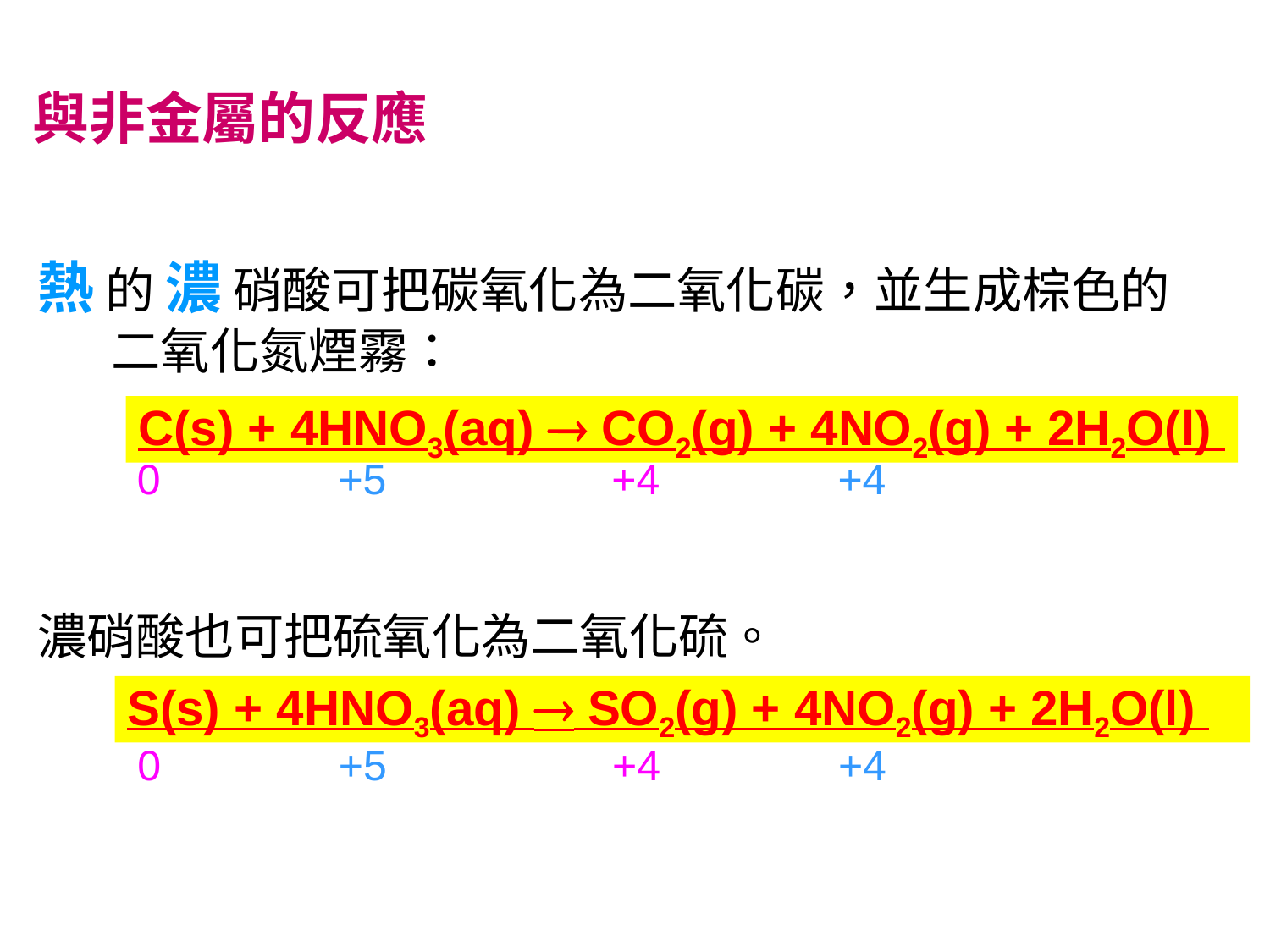

與非金屬的反應
熱 的 濃 硝酸可把碳氧化為二氧化碳，並生成棕色的二氧化氮煙霧：
C(s) + 4HNO3(aq) → CO2(g) + 4NO2(g) + 2H2O(l)
0               +5                   +4               +4
濃硝酸也可把硫氧化為二氧化硫。
S(s) + 4HNO3(aq) → SO2(g) + 4NO2(g) + 2H2O(l)
0               +5                   +4               +4